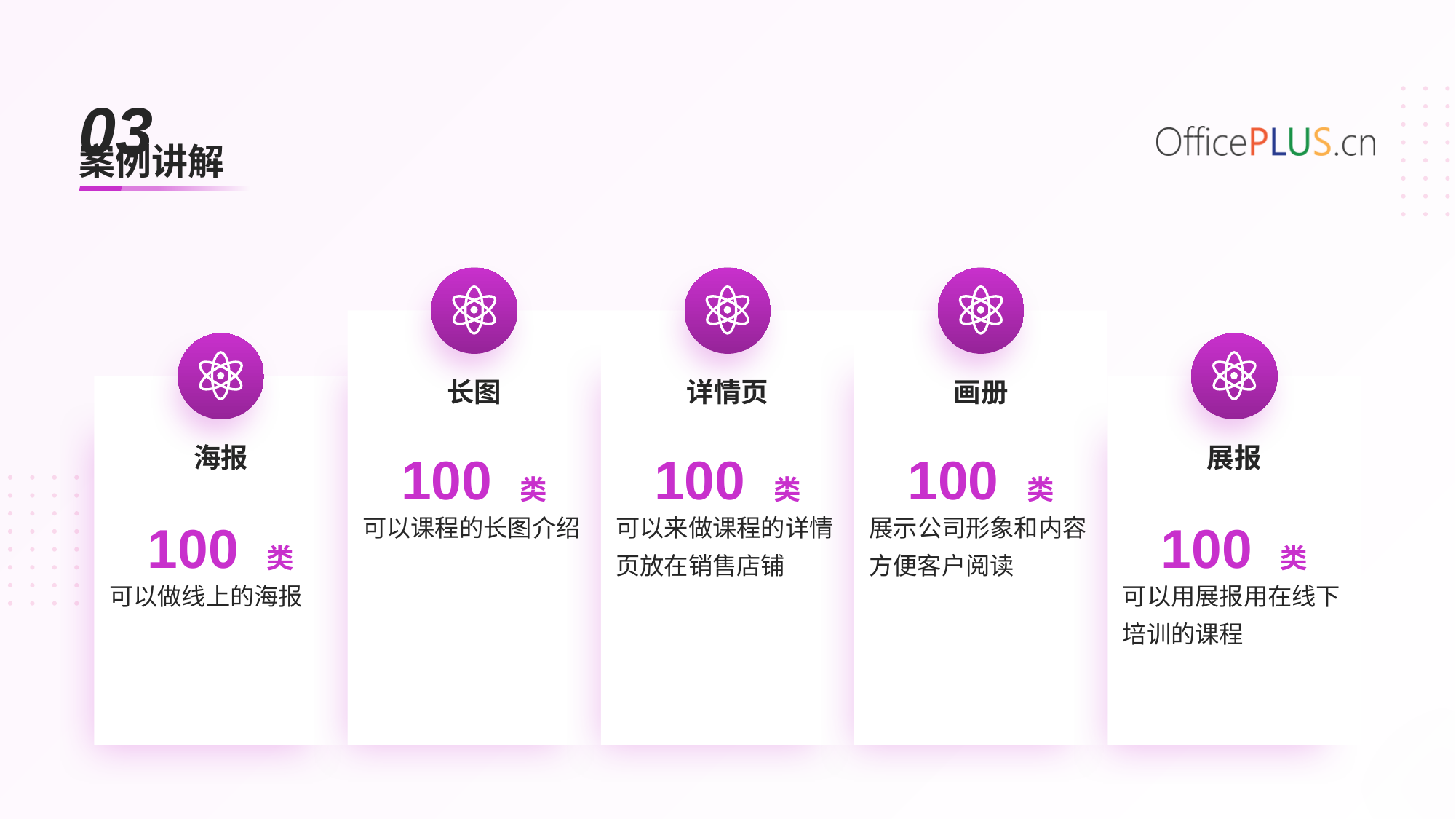

03
案例讲解

长图
详情页
画册

100 类
100 类
100 类
海报
展报
100 类
100 类
可以课程的长图介绍
可以来做课程的详情页放在销售店铺
展示公司形象和内容方便客户阅读
可以做线上的海报
可以用展报用在线下培训的课程